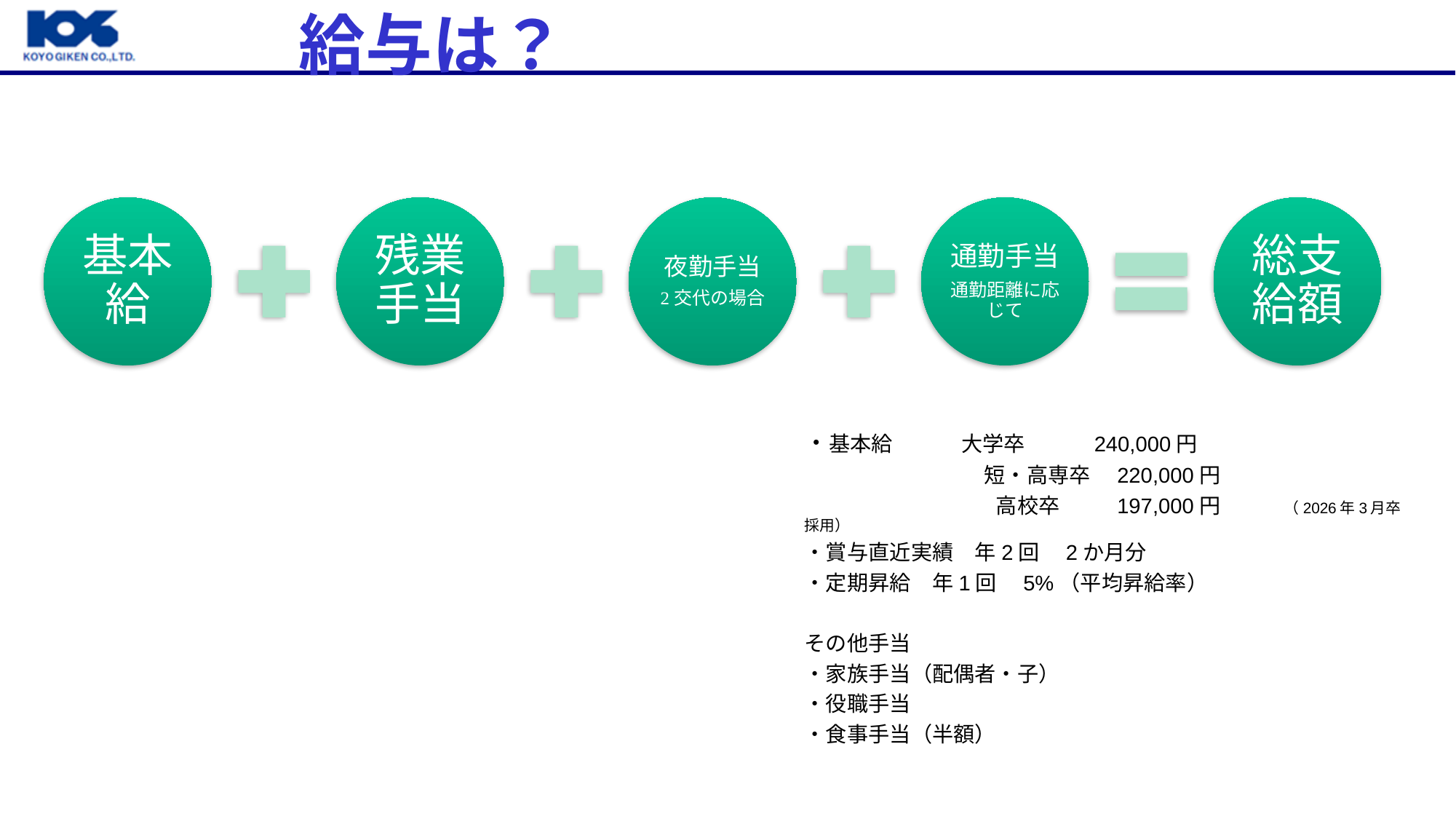

給与は？

基本給

残業手当

夜勤手当
2交代の場合

通勤手当
通勤距離に応じて

総支給額
・基本給　　　 大学卒　　　240,000円
　　　　　　 　　 短・高専卒　220,000円
　　　　　　　　　高校卒　　  197,000円　　　（2026年3月卒採用）
・賞与直近実績　年2回　2か月分
・定期昇給　年1回　5%（平均昇給率）

その他手当
・家族手当（配偶者・子）
・役職手当
・食事手当（半額）